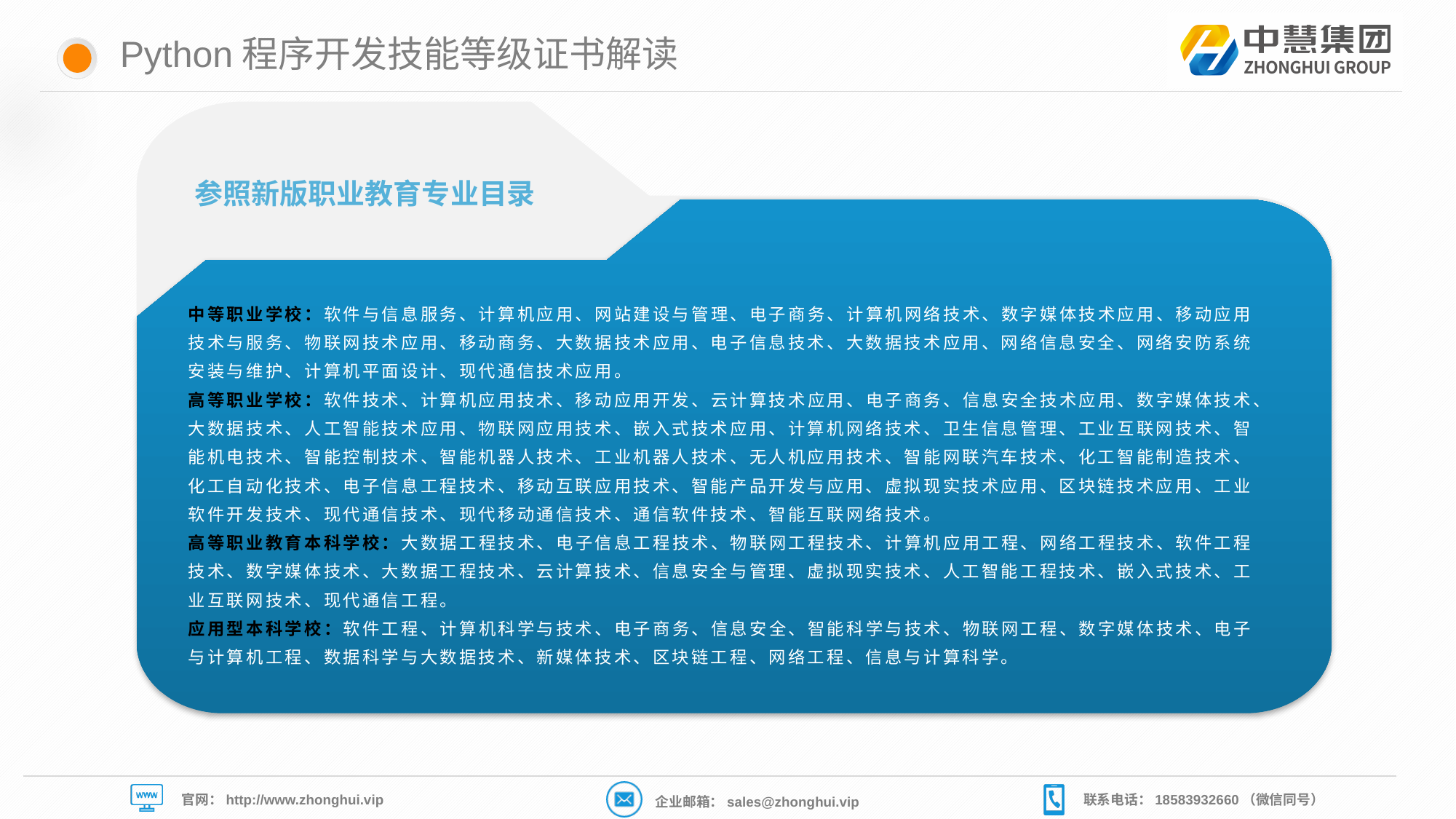

Python程序开发技能等级证书解读

参照新版职业教育专业目录

中等职业学校：软件与信息服务、计算机应用、网站建设与管理、电子商务、计算机网络技术、数字媒体技术应用、移动应用技术与服务、物联网技术应用、移动商务、大数据技术应用、电子信息技术、大数据技术应用、网络信息安全、网络安防系统安装与维护、计算机平面设计、现代通信技术应用。
高等职业学校：软件技术、计算机应用技术、移动应用开发、云计算技术应用、电子商务、信息安全技术应用、数字媒体技术、大数据技术、人工智能技术应用、物联网应用技术、嵌入式技术应用、计算机网络技术、卫生信息管理、工业互联网技术、智能机电技术、智能控制技术、智能机器人技术、工业机器人技术、无人机应用技术、智能网联汽车技术、化工智能制造技术、化工自动化技术、电子信息工程技术、移动互联应用技术、智能产品开发与应用、虚拟现实技术应用、区块链技术应用、工业软件开发技术、现代通信技术、现代移动通信技术、通信软件技术、智能互联网络技术。
高等职业教育本科学校：大数据工程技术、电子信息工程技术、物联网工程技术、计算机应用工程、网络工程技术、软件工程技术、数字媒体技术、大数据工程技术、云计算技术、信息安全与管理、虚拟现实技术、人工智能工程技术、嵌入式技术、工业互联网技术、现代通信工程。
应用型本科学校：软件工程、计算机科学与技术、电子商务、信息安全、智能科学与技术、物联网工程、数字媒体技术、电子与计算机工程、数据科学与大数据技术、新媒体技术、区块链工程、网络工程、信息与计算科学。